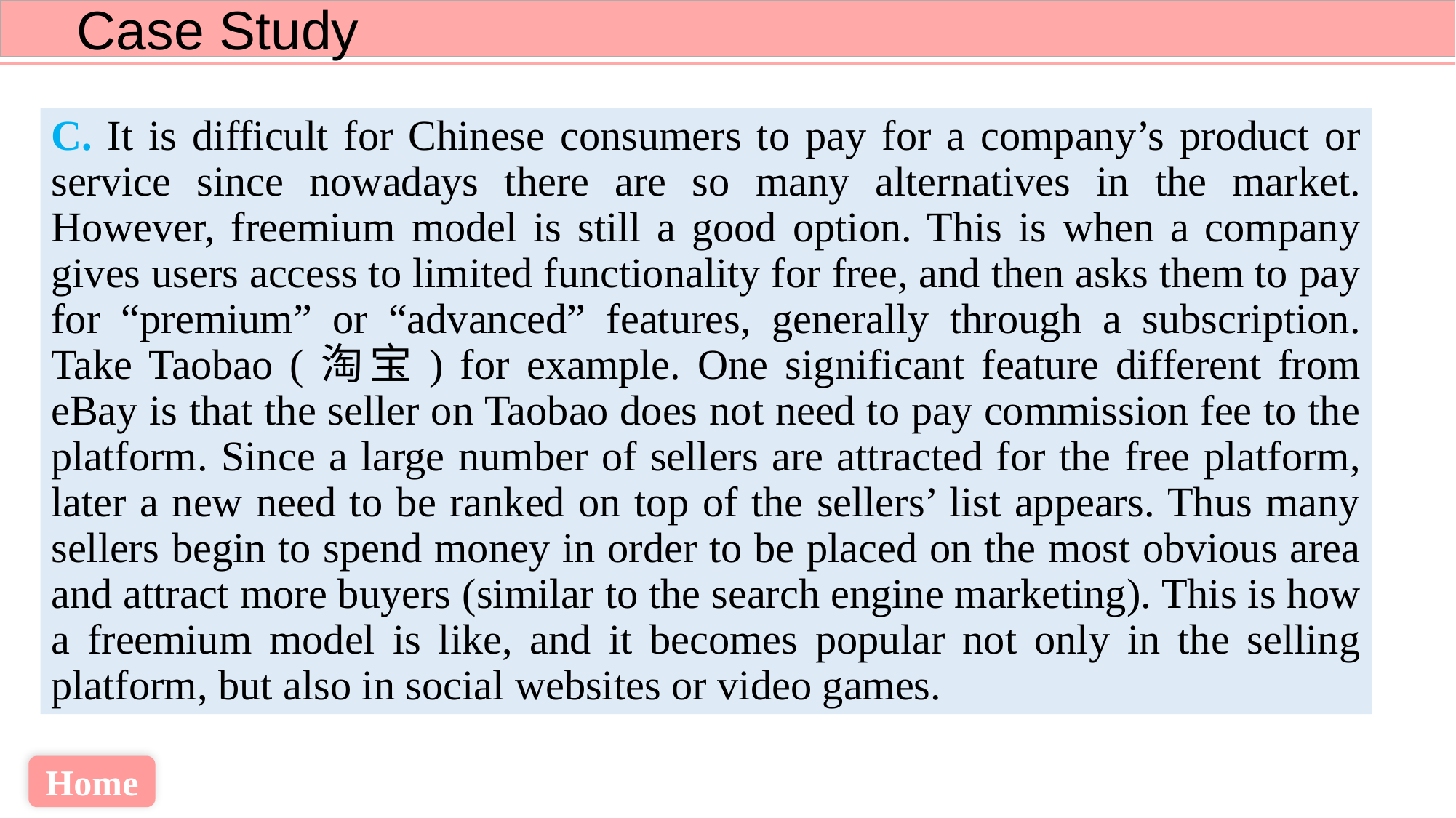

C. It is difficult for Chinese consumers to pay for a company’s product or service since nowadays there are so many alternatives in the market. However, freemium model is still a good option. This is when a company gives users access to limited functionality for free, and then asks them to pay for “premium” or “advanced” features, generally through a subscription. Take Taobao (淘宝) for example. One significant feature different from eBay is that the seller on Taobao does not need to pay commission fee to the platform. Since a large number of sellers are attracted for the free platform, later a new need to be ranked on top of the sellers’ list appears. Thus many sellers begin to spend money in order to be placed on the most obvious area and attract more buyers (similar to the search engine marketing). This is how a freemium model is like, and it becomes popular not only in the selling platform, but also in social websites or video games.